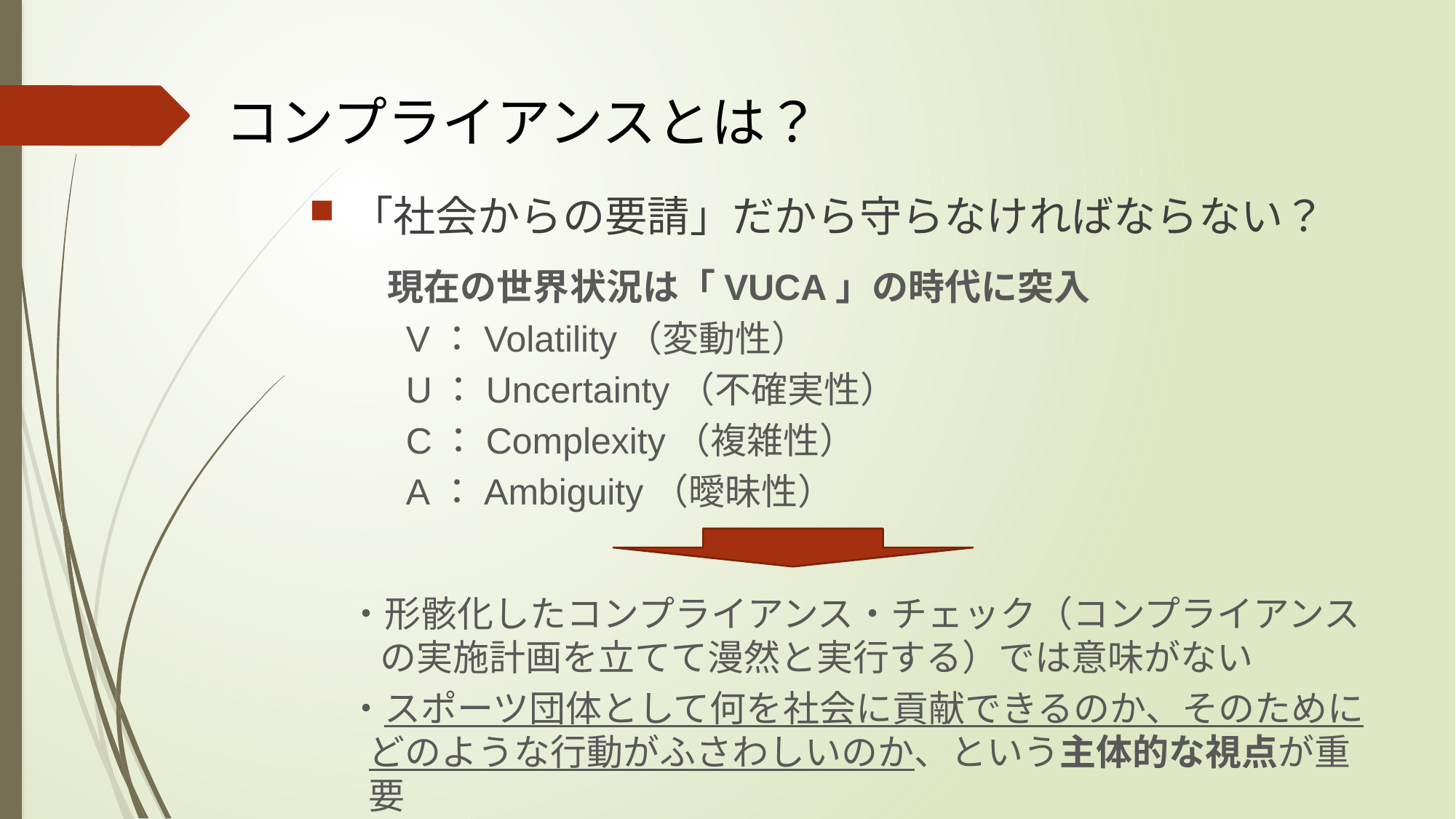

コンプライアンスとは？
「社会からの要請」だから守らなければならない？
現在の世界状況は「VUCA」の時代に突入
V：Volatility（変動性）
U：Uncertainty（不確実性）
C：Complexity（複雑性）
A：Ambiguity（曖昧性）

・形骸化したコンプライアンス・チェック（コンプライアンスの実施計画を立てて漫然と実行する）では意味がない
・スポーツ団体として何を社会に貢献できるのか、そのためにどのような行動がふさわしいのか、という主体的な視点が重要